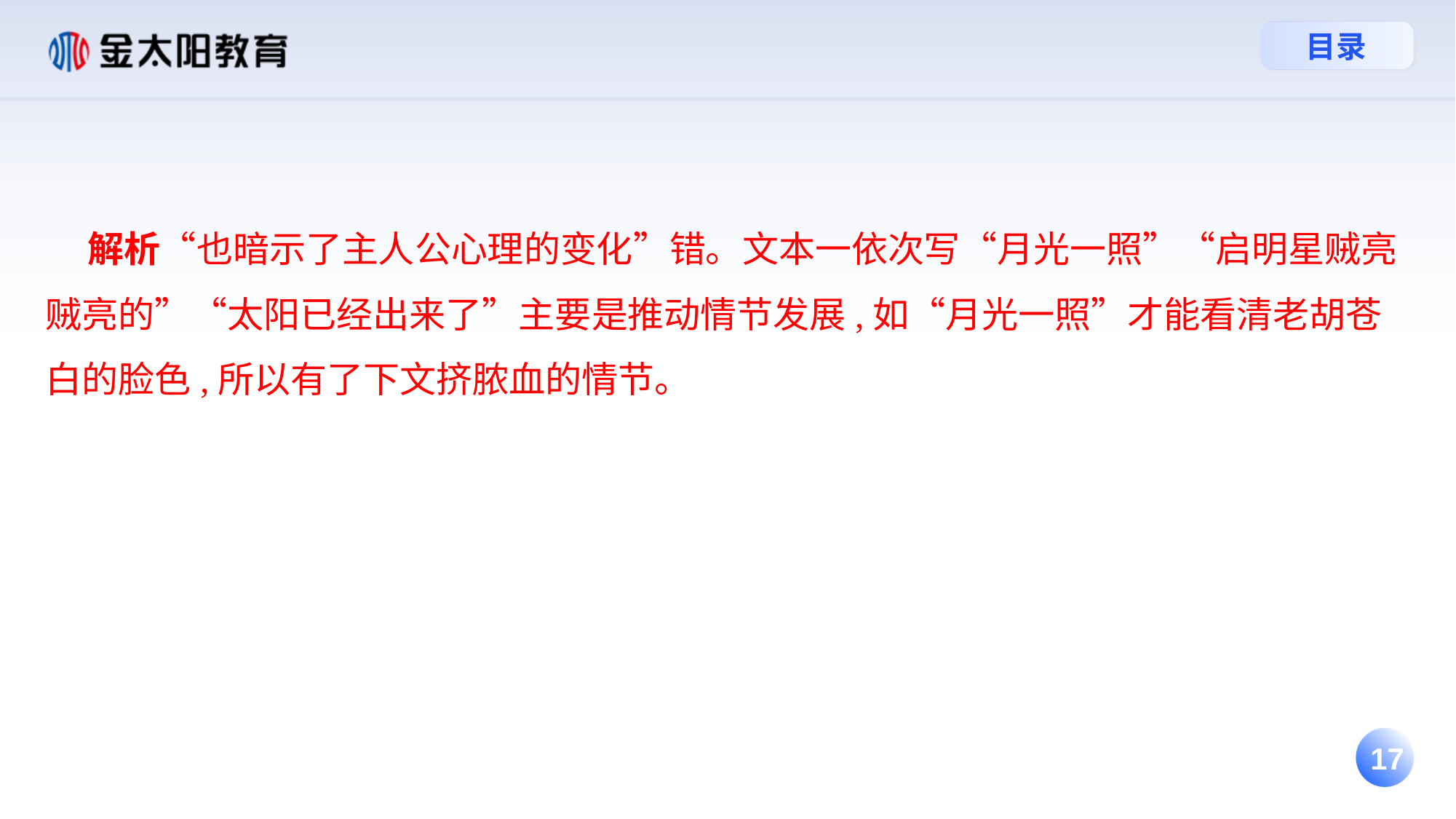

解析“也暗示了主人公心理的变化”错。文本一依次写“月光一照”“启明星贼亮贼亮的”“太阳已经出来了”主要是推动情节发展,如“月光一照”才能看清老胡苍白的脸色,所以有了下文挤脓血的情节。